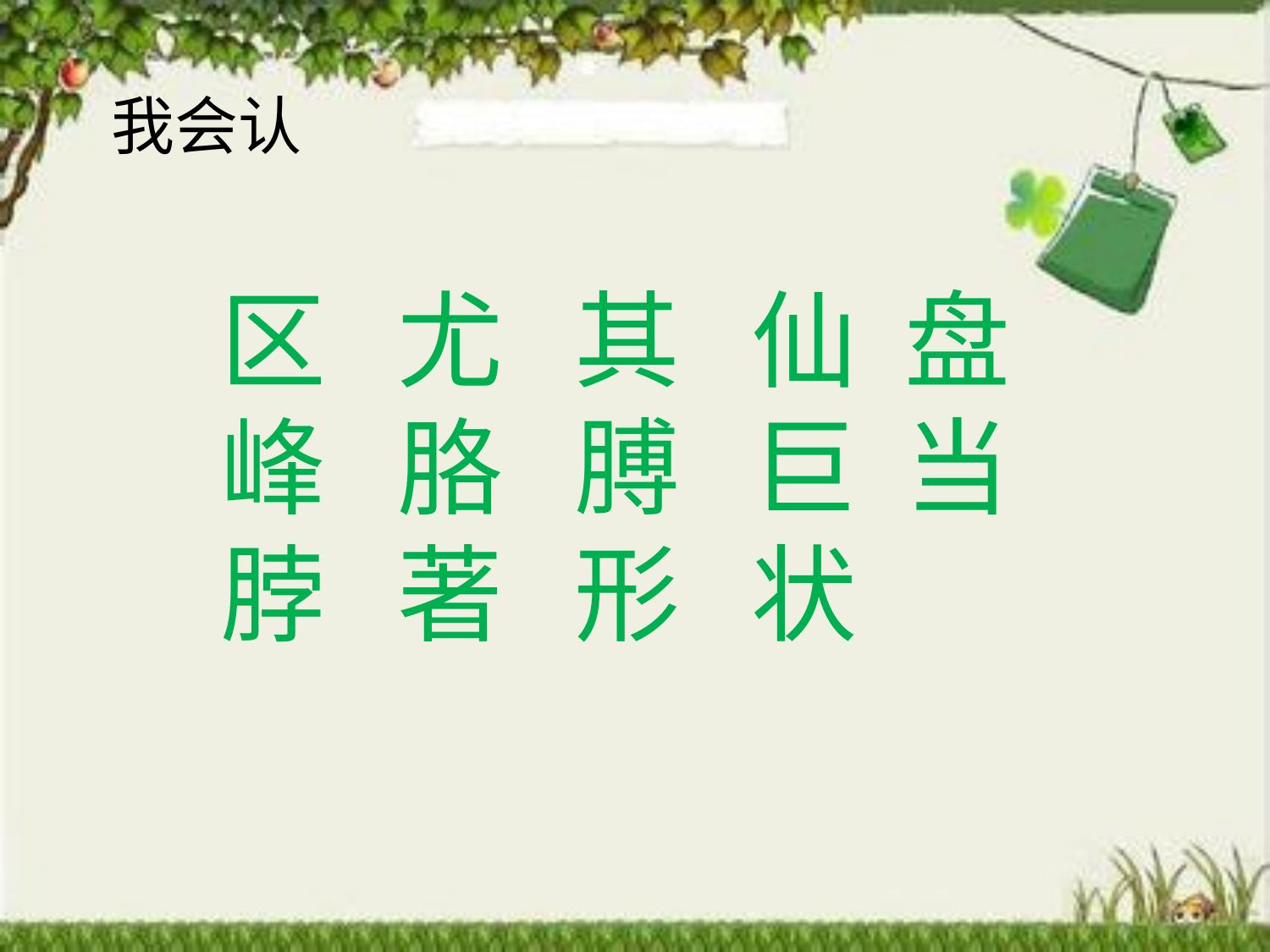

我会认
区   尤   其   仙  盘峰   胳   膊   巨  当脖   著   形   状